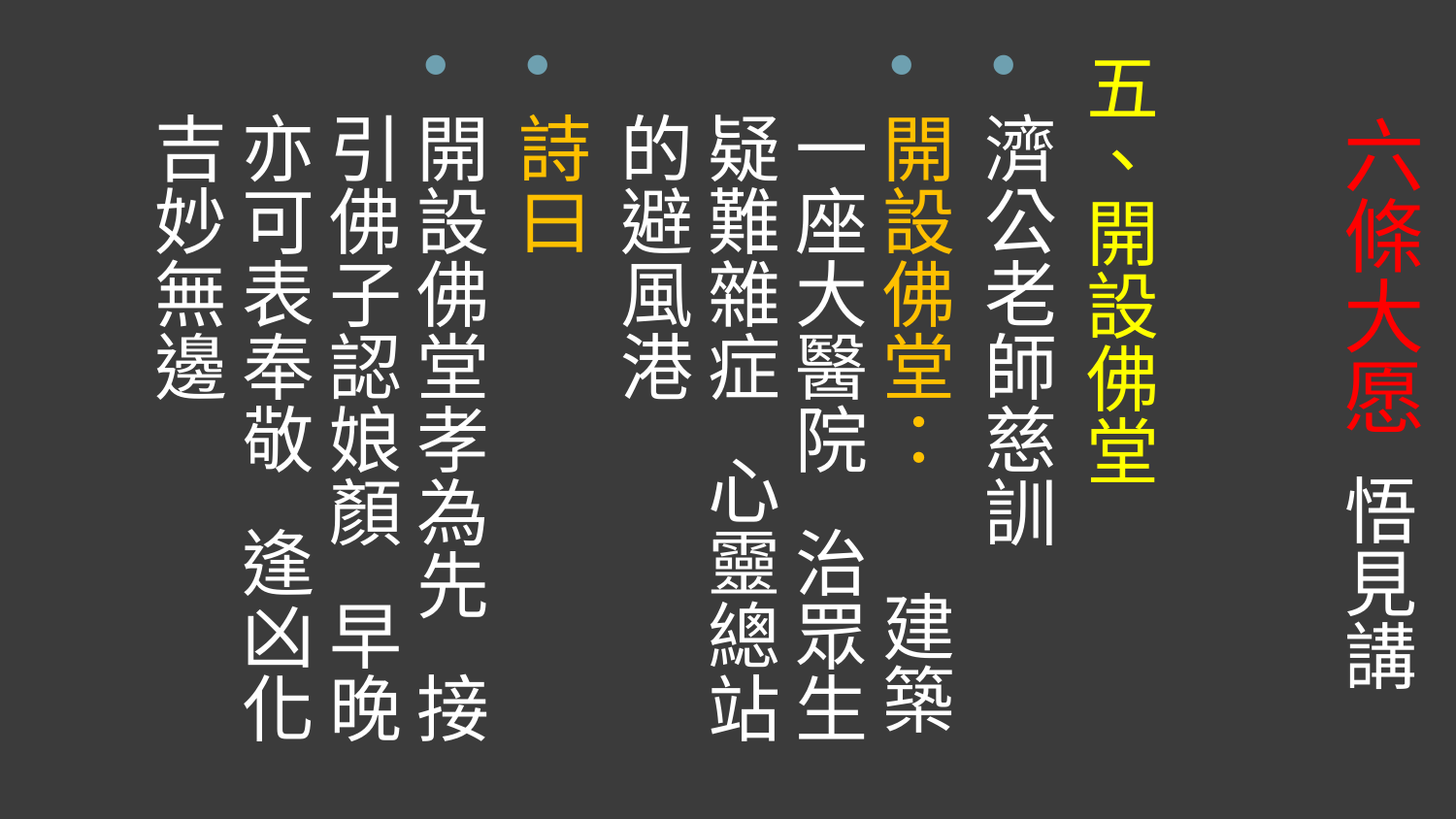

# 六條大愿  悟見講
五、開設佛堂
濟公老師慈訓
開設佛堂：       建築一座大醫院   治眾生疑難雜症   心靈總站的避風港
詩曰
開設佛堂孝為先   接引佛子認娘顏   早晚亦可表奉敬   逢凶化吉妙無邊